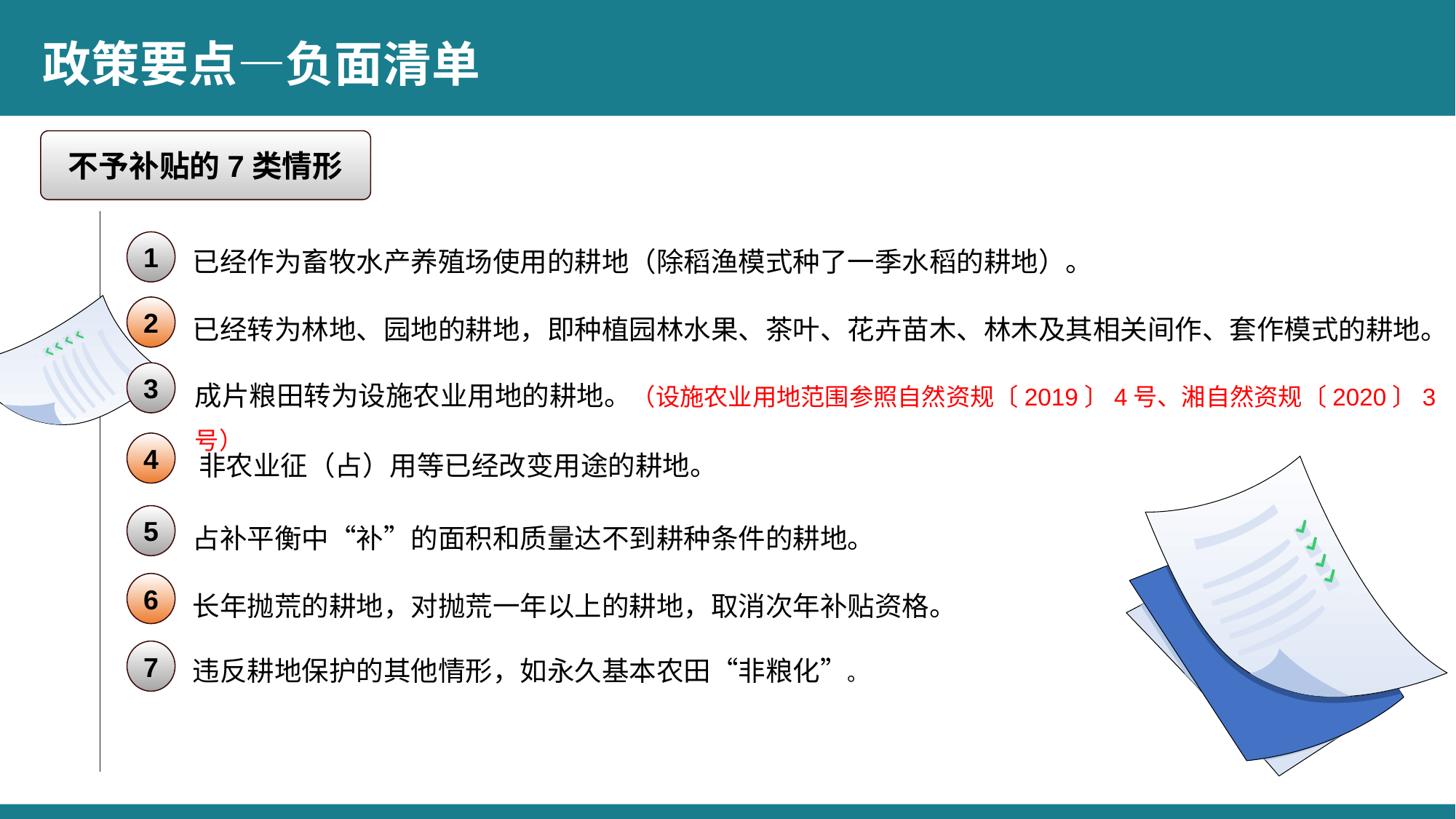

政策要点—负面清单
不予补贴的7类情形
已经作为畜牧水产养殖场使用的耕地（除稻渔模式种了一季水稻的耕地）。
1
已经转为林地、园地的耕地，即种植园林水果、茶叶、花卉苗木、林木及其相关间作、套作模式的耕地。
2
成片粮田转为设施农业用地的耕地。（设施农业用地范围参照自然资规〔2019〕4号、湘自然资规〔2020〕3号）
3
非农业征（占）用等已经改变用途的耕地。
4
占补平衡中“补”的面积和质量达不到耕种条件的耕地。
5
长年抛荒的耕地，对抛荒一年以上的耕地，取消次年补贴资格。
6
违反耕地保护的其他情形，如永久基本农田“非粮化”。
7